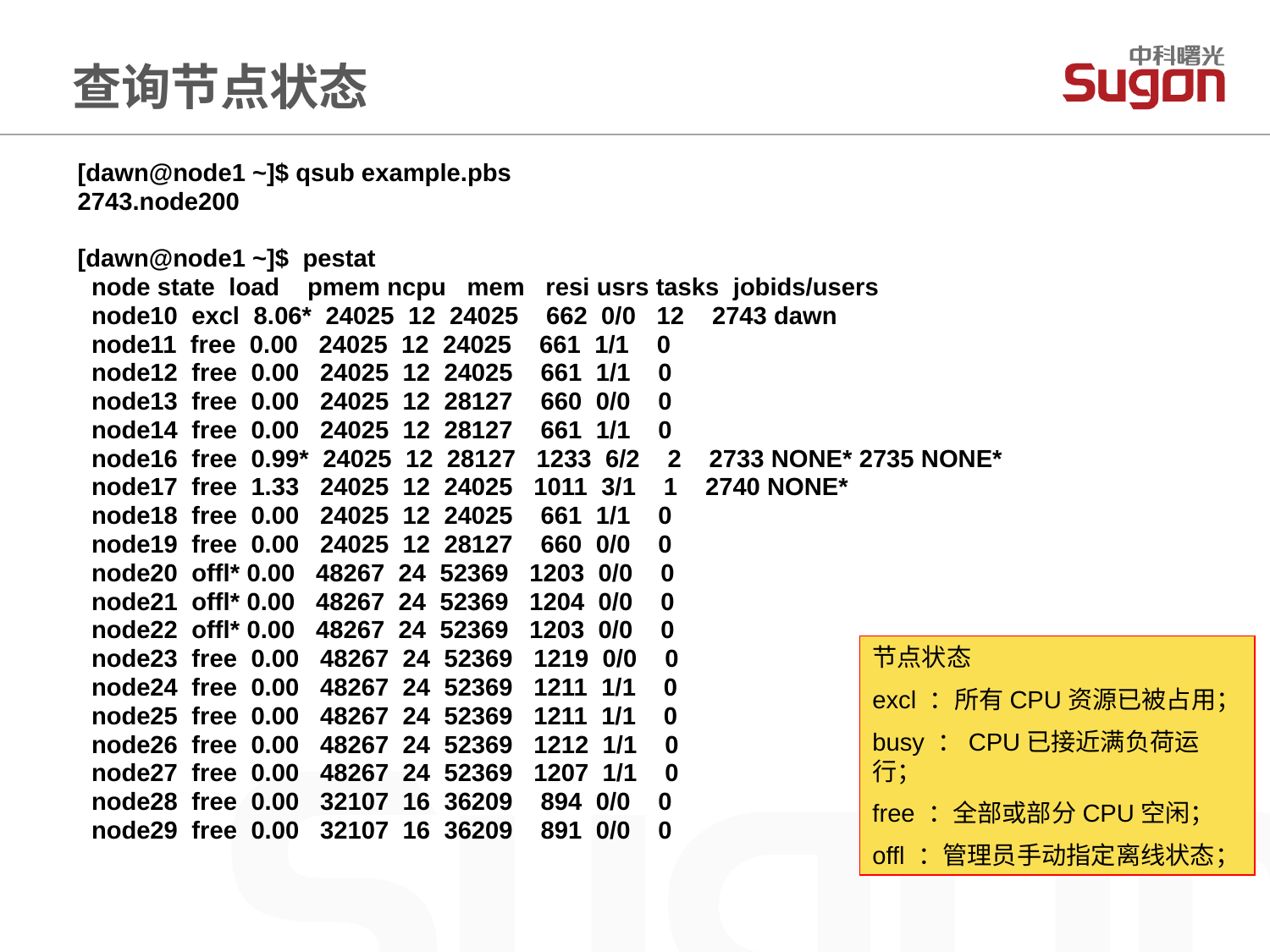

查询节点状态
[dawn@node1 ~]$ qsub example.pbs
2743.node200

[dawn@node1 ~]$  pestat
  node state  load    pmem ncpu   mem   resi usrs tasks  jobids/users
  node10  excl  8.06*  24025  12  24025    662  0/0   12    2743 dawn
  node11  free  0.00   24025  12  24025    661  1/1    0
  node12  free  0.00   24025  12  24025    661  1/1    0
  node13  free  0.00   24025  12  28127    660  0/0    0
  node14  free  0.00   24025  12  28127    661  1/1    0
  node16  free  0.99*  24025  12  28127   1233  6/2    2    2733 NONE* 2735 NONE*
  node17  free  1.33   24025  12  24025   1011  3/1    1    2740 NONE*
  node18  free  0.00   24025  12  24025    661  1/1    0
  node19  free  0.00   24025  12  28127    660  0/0    0
  node20  offl* 0.00   48267  24  52369   1203  0/0    0
  node21  offl* 0.00   48267  24  52369   1204  0/0    0
  node22  offl* 0.00   48267  24  52369   1203  0/0    0
  node23  free  0.00   48267  24  52369   1219  0/0    0
  node24  free  0.00   48267  24  52369   1211  1/1    0
  node25  free  0.00   48267  24  52369   1211  1/1    0
  node26  free  0.00   48267  24  52369   1212  1/1    0
  node27  free  0.00   48267  24  52369   1207  1/1    0
  node28  free  0.00   32107  16  36209    894  0/0    0
  node29  free  0.00   32107  16  36209    891  0/0    0

节点状态
excl ：所有CPU资源已被占用；
busy ：CPU已接近满负荷运行；
free ：全部或部分CPU空闲；
offl ：管理员手动指定离线状态；